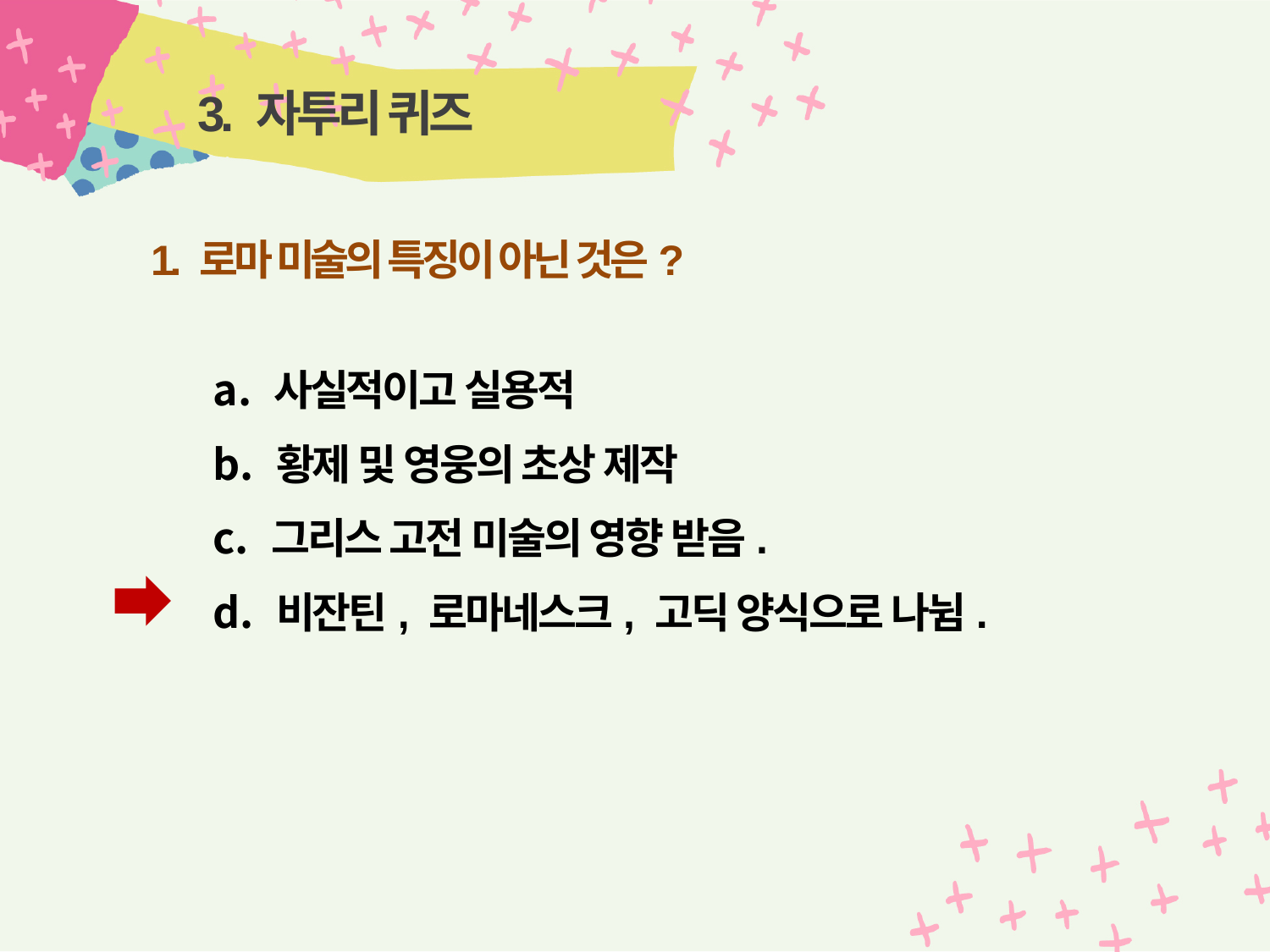

# 3. 자투리 퀴즈
1. 로마 미술의 특징이 아닌 것은?

 사실적이고 실용적
 황제 및 영웅의 초상 제작
 그리스 고전 미술의 영향 받음.
 비잔틴, 로마네스크, 고딕 양식으로 나뉨.